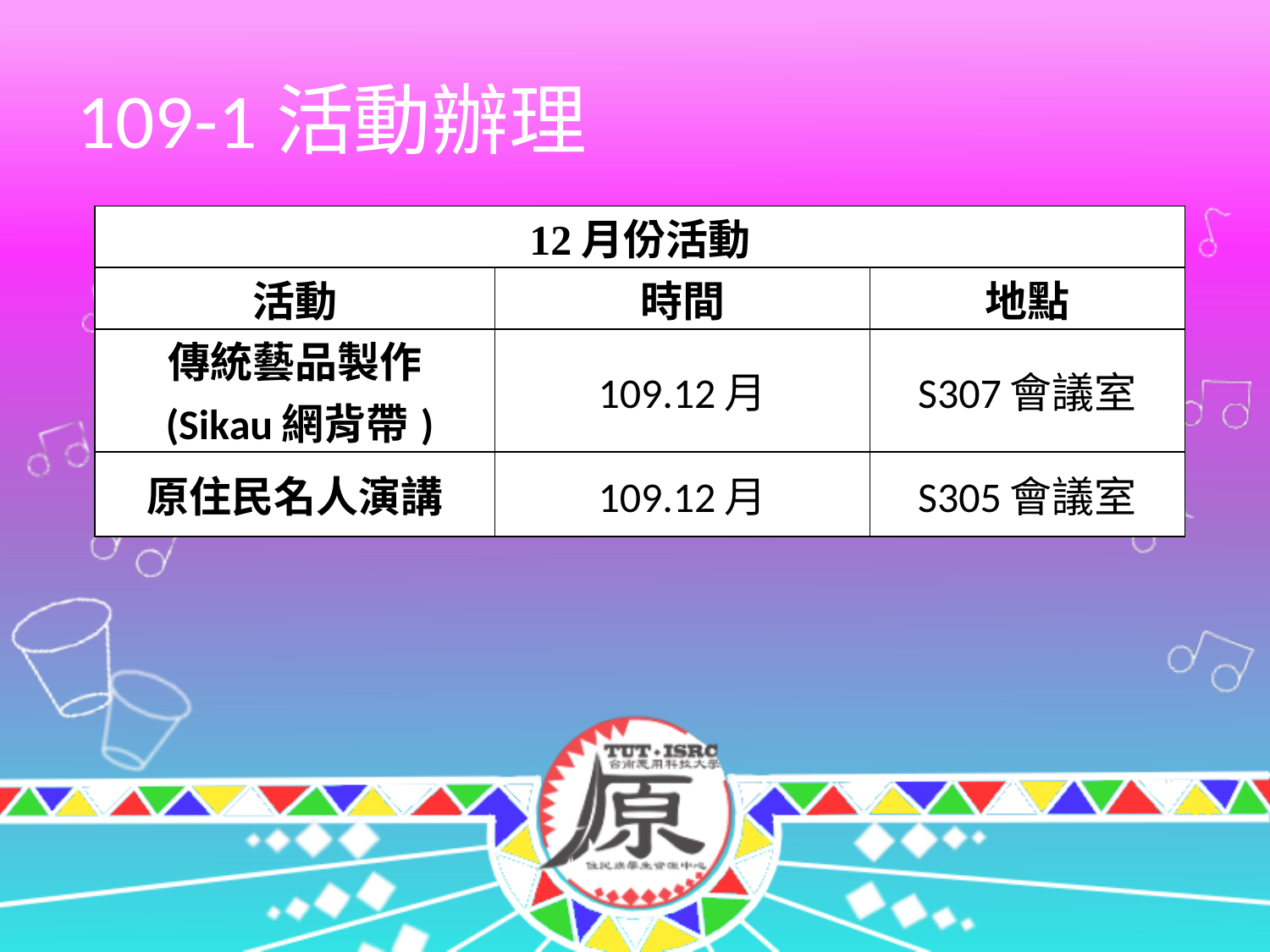

# 109-1活動辦理
| 12月份活動 |  |  |
| --- | --- | --- |
| 活動 | 時間 | 地點 |
| 傳統藝品製作 (Sikau網背帶) | 109.12月 | S307會議室 |
| 原住民名人演講 | 109.12月 | S305會議室 |